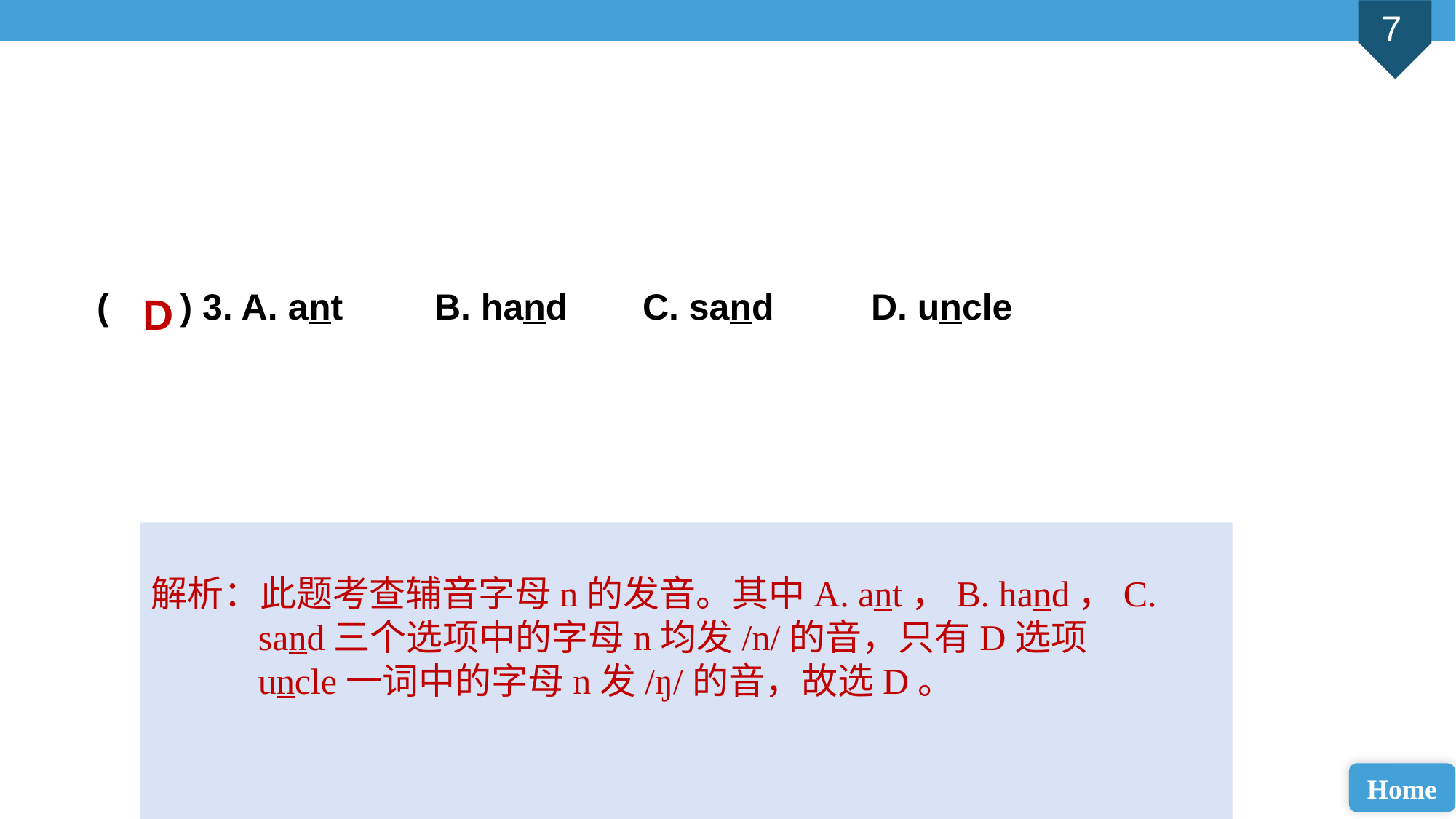

(       ) 3. A. ant	 B. hand 	C. sand	 D. uncle
D

解析：此题考查辅音字母n的发音。其中A. ant，B. hand，C. sand三个选项中的字母n均发/n/的音，只有D选项uncle一词中的字母n发/ŋ/的音，故选D。